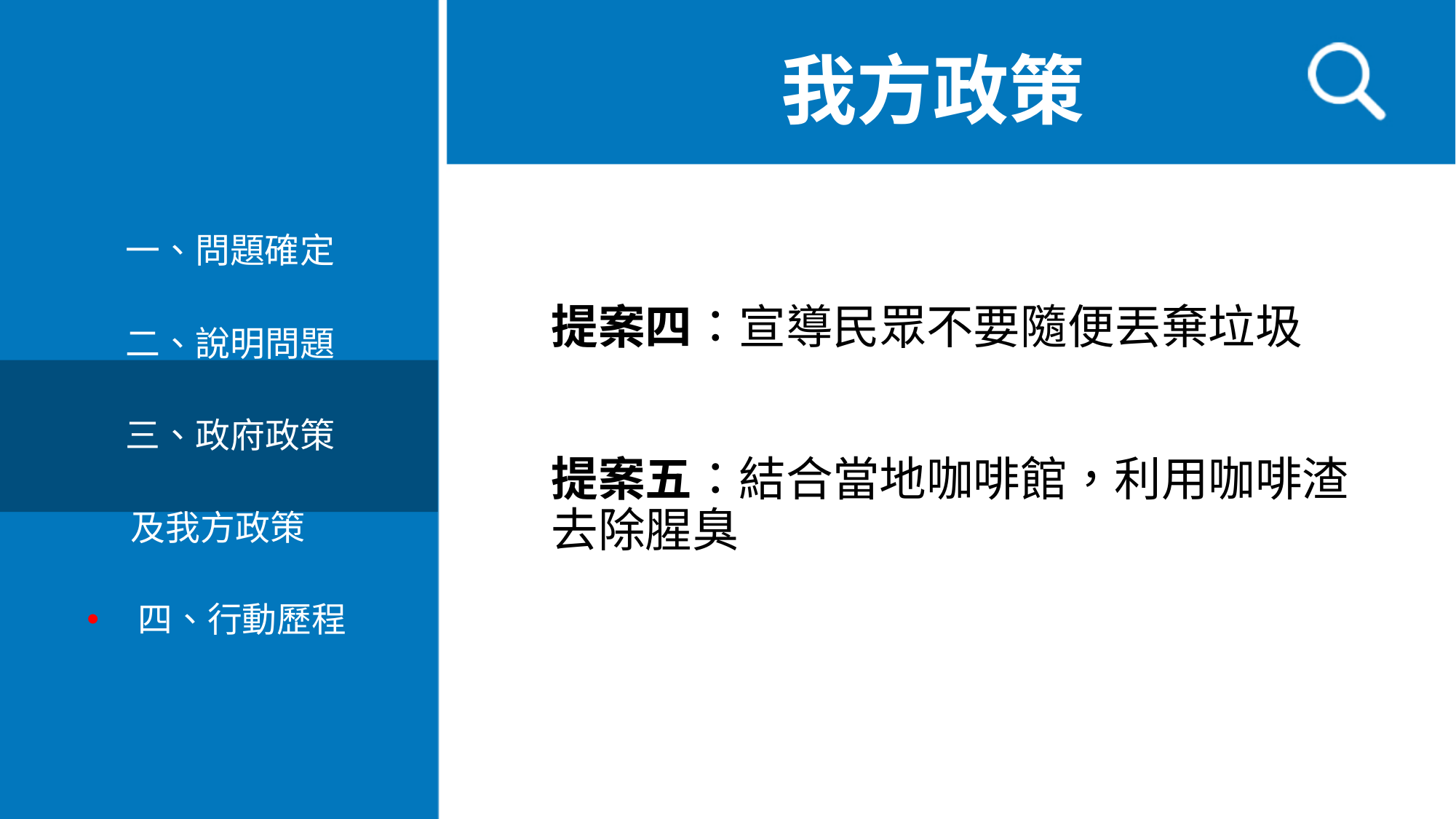

我方政策
　一、問題確定
　 二、說明問題
　 三、政府政策
     及我方政策
四、行動歷程
# 提案四：宣導民眾不要隨便丟棄垃圾

提案五：結合當地咖啡館，利用咖啡渣去除腥臭